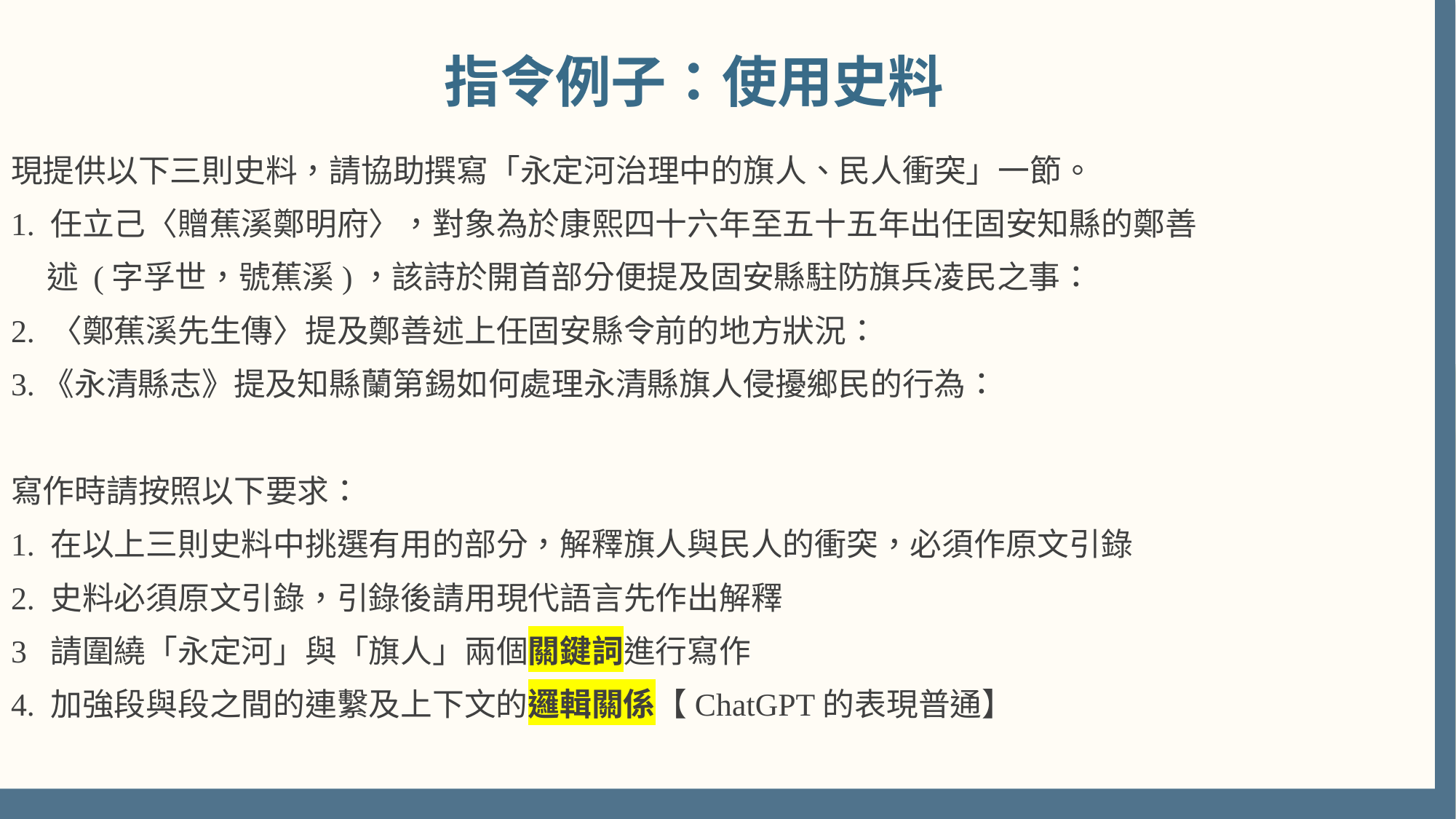

指令例子：使用史料
現提供以下三則史料，請協助撰寫「永定河治理中的旗人、民人衝突」一節。
1. 任立己〈贈蕉溪鄭明府〉，對象為於康熙四十六年至五十五年出任固安知縣的鄭善
    述 (字孚世，號蕉溪)，該詩於開首部分便提及固安縣駐防旗兵凌民之事：
2. 〈鄭蕉溪先生傳〉提及鄭善述上任固安縣令前的地方狀況：
3.《永清縣志》提及知縣蘭第錫如何處理永清縣旗人侵擾鄉民的行為：

寫作時請按照以下要求：
1. 在以上三則史料中挑選有用的部分，解釋旗人與民人的衝突，必須作原文引錄
2. 史料必須原文引錄，引錄後請用現代語言先作出解釋
3  請圍繞「永定河」與「旗人」兩個關鍵詞進行寫作
4. 加強段與段之間的連繫及上下文的邏輯關係【ChatGPT的表現普通】